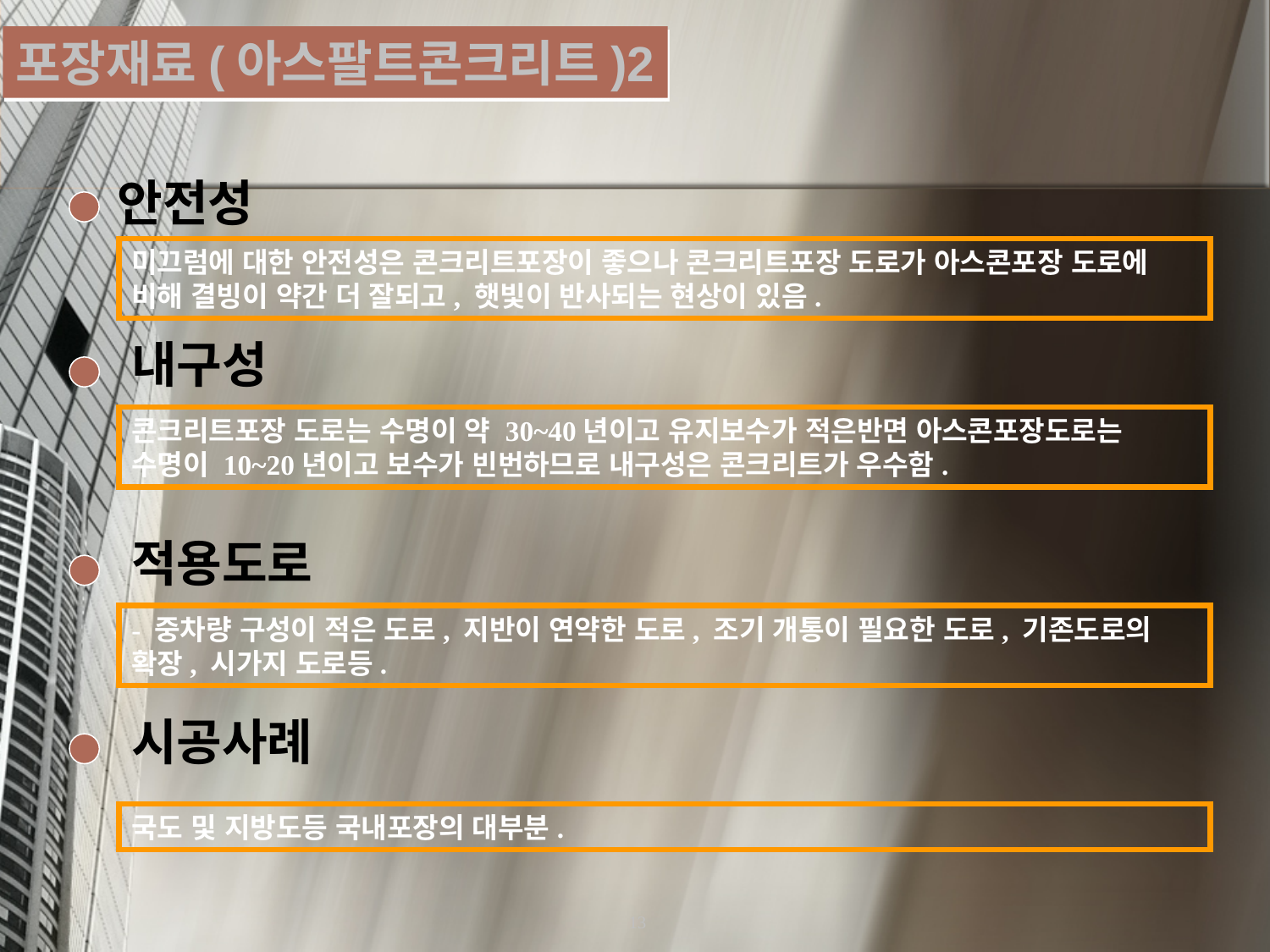

포장재료(아스팔트콘크리트)2
안전성

미끄럼에 대한 안전성은 콘크리트포장이 좋으나 콘크리트포장 도로가 아스콘포장 도로에 비해 결빙이 약간 더 잘되고, 햇빛이 반사되는 현상이 있음.
내구성

콘크리트포장 도로는 수명이 약 30~40년이고 유지보수가 적은반면 아스콘포장도로는 수명이 10~20년이고 보수가 빈번하므로 내구성은 콘크리트가 우수함.
적용도로

- 중차량 구성이 적은 도로, 지반이 연약한 도로, 조기 개통이 필요한 도로, 기존도로의 확장, 시가지 도로등.
시공사례

국도 및 지방도등 국내포장의 대부분.
13